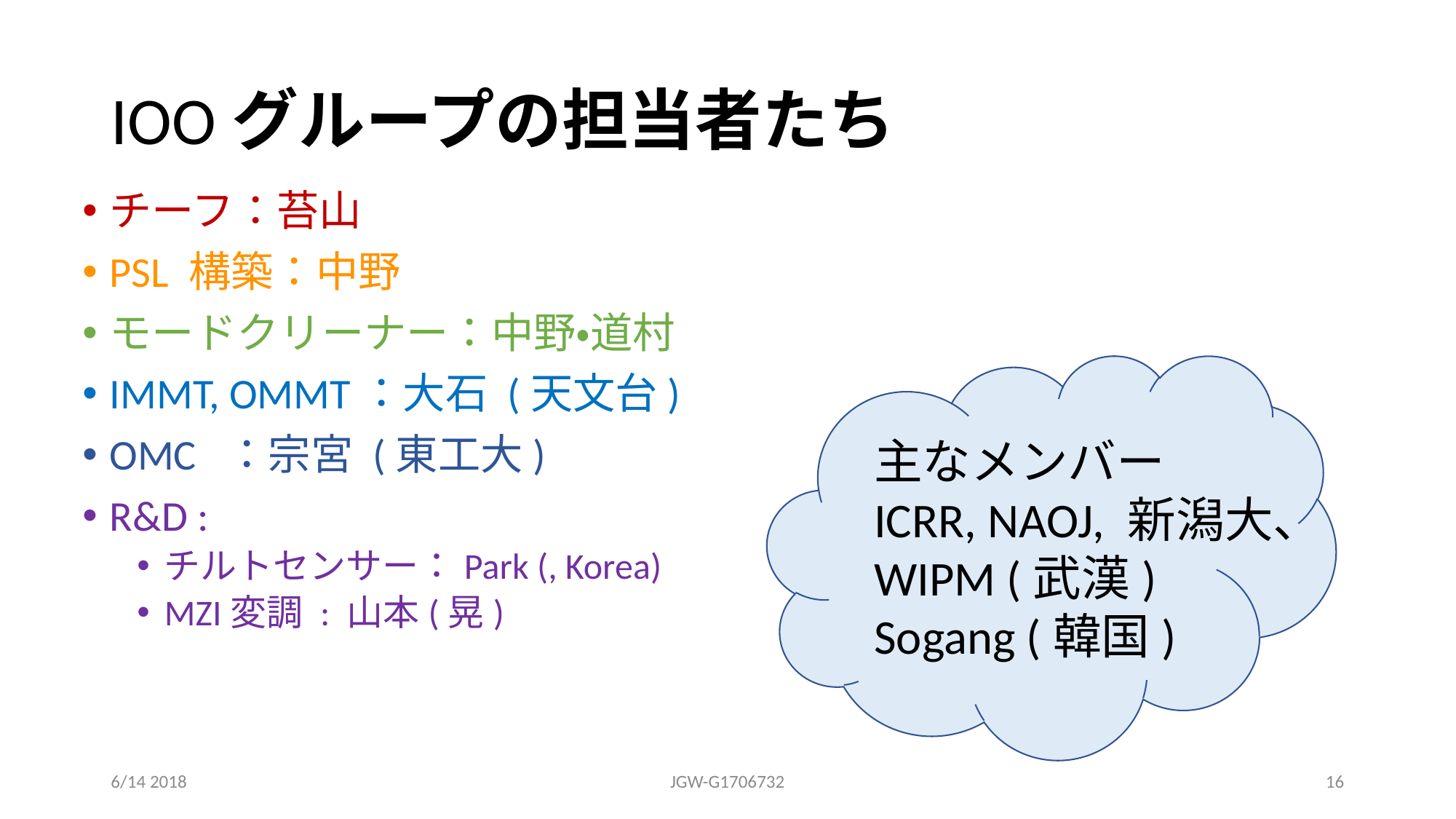

# IOOグループの担当者たち
チーフ：苔山
PSL 構築：中野
モードクリーナー：中野・道村
IMMT, OMMT：大石 (天文台)
OMC  ：宗宮 (東工大)
R&D :
チルトセンサー：Park (, Korea)
MZI変調 : 山本(晃)

主なメンバー
ICRR, NAOJ, 新潟大、WIPM (武漢)
Sogang (韓国)
6/14 2018
JGW-G1706732
16